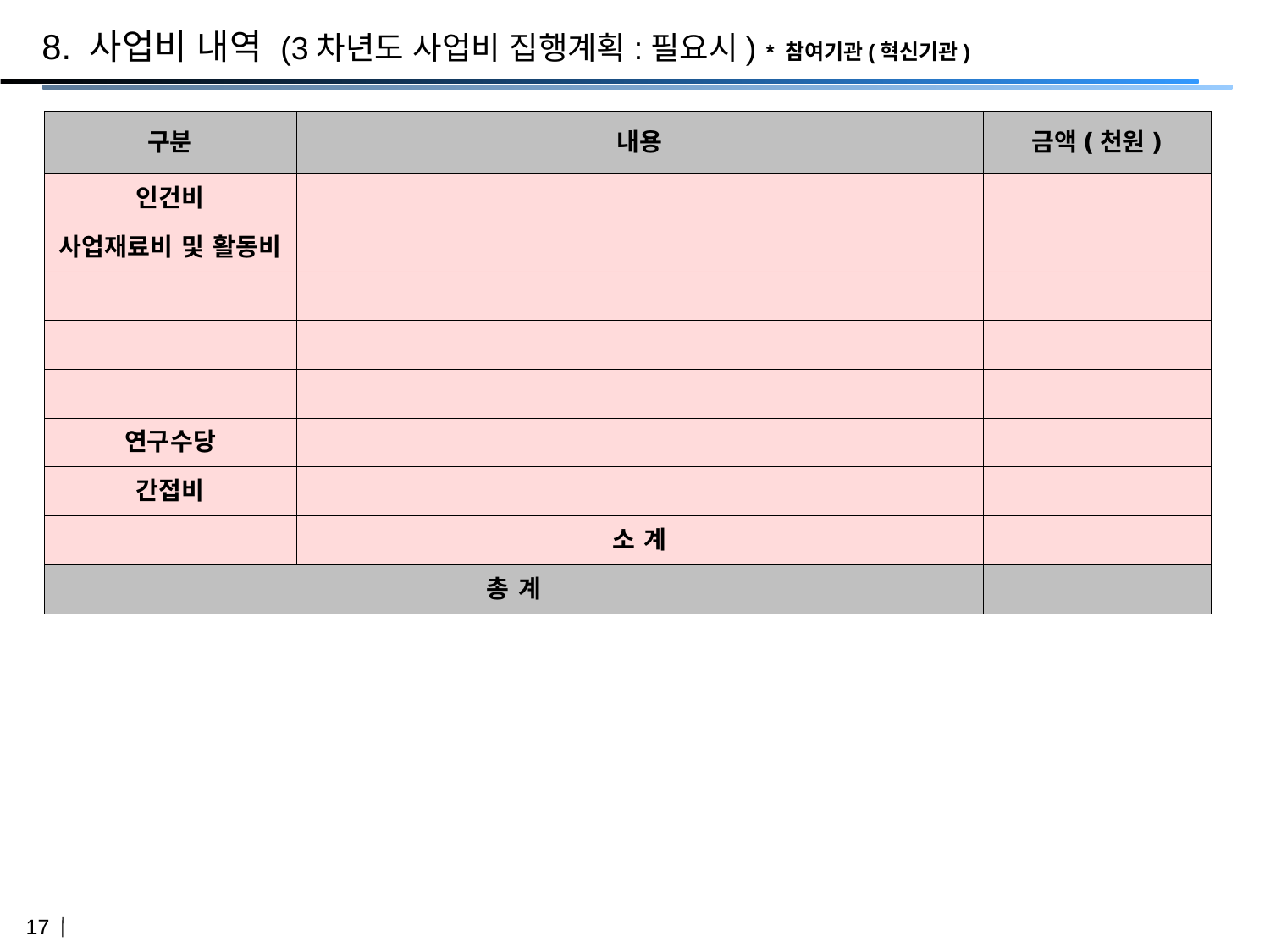

8. 사업비 내역 (3차년도 사업비 집행계획:필요시) * 참여기관(혁신기관)
| 구분 | 내용 | 금액(천원) |
| --- | --- | --- |
| 인건비 |  |  |
| 사업재료비 및 활동비 |  |  |
|  |  |  |
|  |  |  |
|  |  |  |
| 연구수당 |  |  |
| 간접비 |  |  |
|  | 소 계 |  |
| 총 계 |  |  |